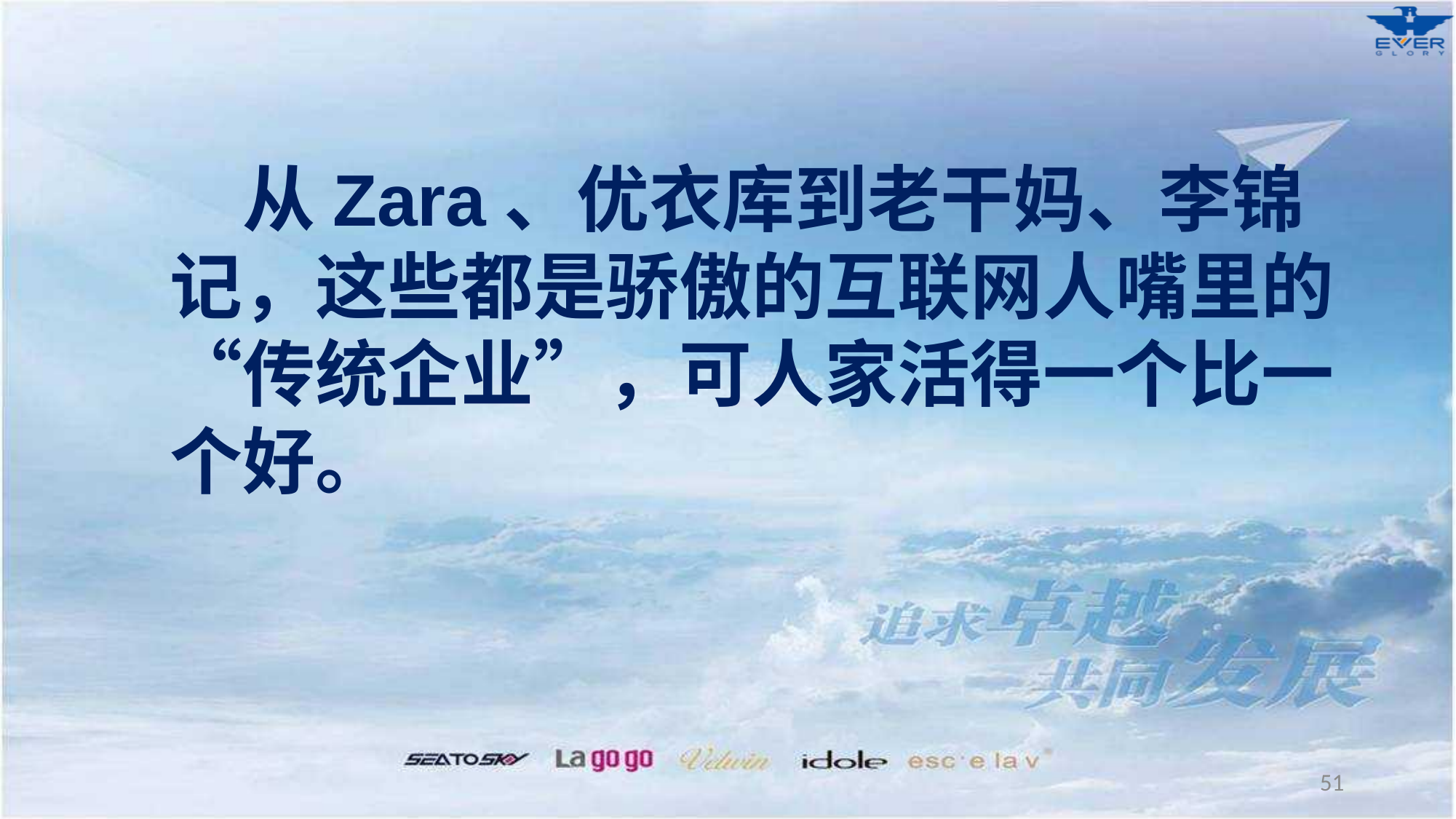

从Zara、优衣库到老干妈、李锦记，这些都是骄傲的互联网人嘴里的“传统企业”，可人家活得一个比一个好。
51